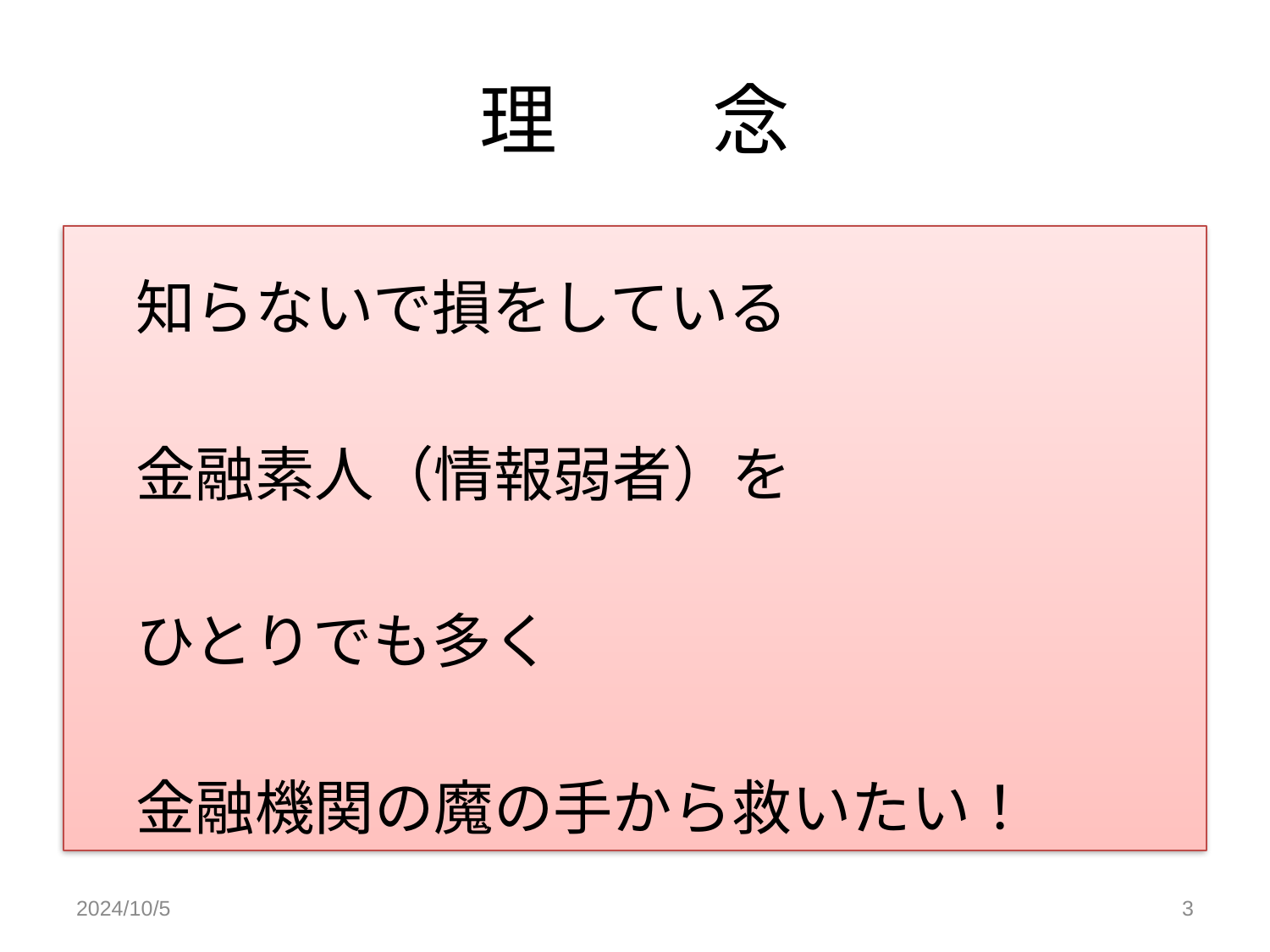

# 理　　念

　知らないで損をしている

　金融素人（情報弱者）を

　ひとりでも多く

　金融機関の魔の手から救いたい！

2024/10/5
3